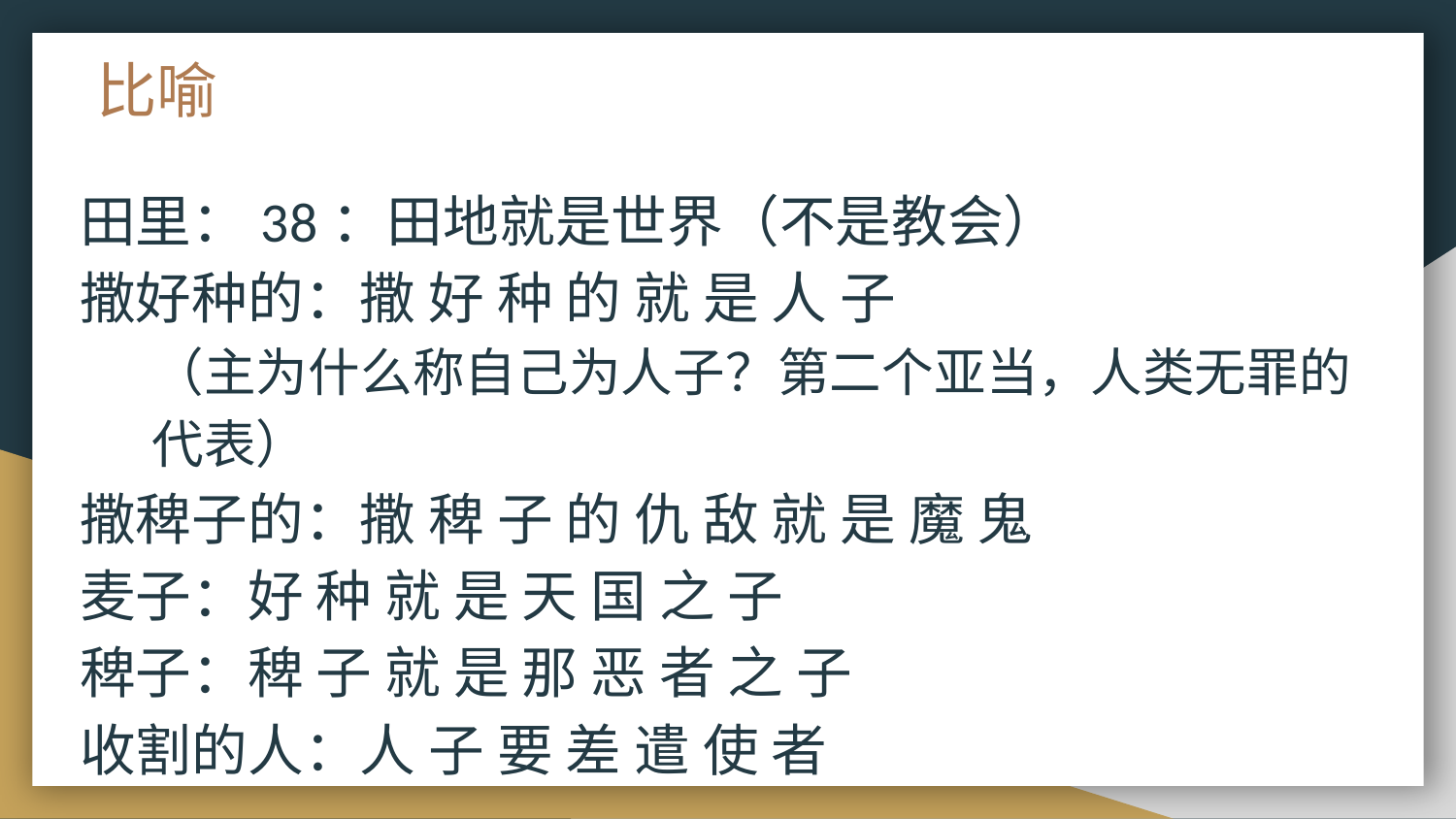

# 比喻
田里：38：田地就是世界（不是教会）
撒好种的：撒 好 种 的 就 是 人 子
（主为什么称自己为人子？第二个亚当，人类无罪的代表）
撒稗子的：撒 稗 子 的 仇 敌 就 是 魔 鬼
麦子：好 种 就 是 天 国 之 子
稗子：稗 子 就 是 那 恶 者 之 子
收割的人：人 子 要 差 遣 使 者